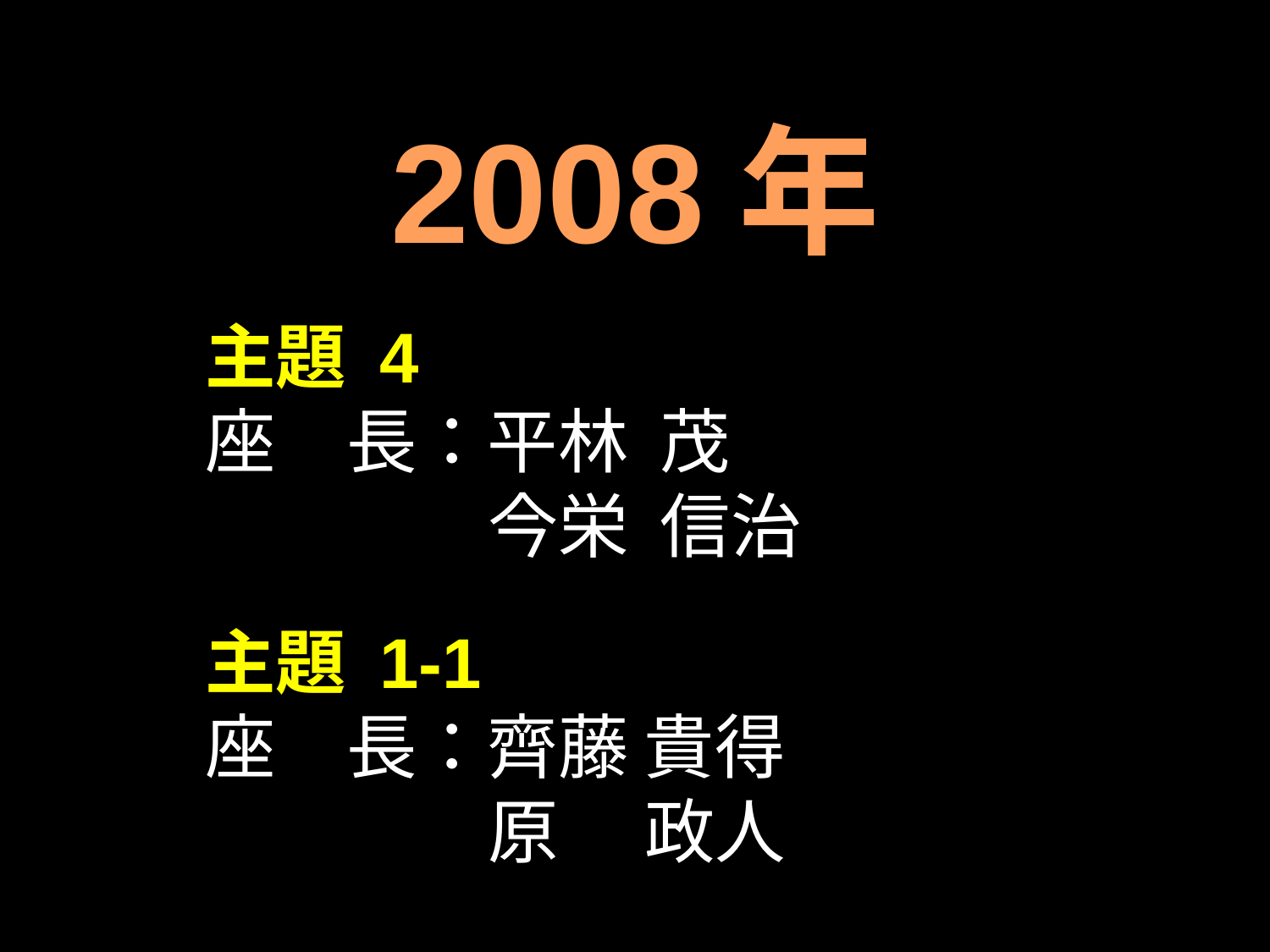

2008年
主題 4
座　長：平林  茂
今栄  信治
主題 1-1
座　長：齊藤 貴得
原　 政人